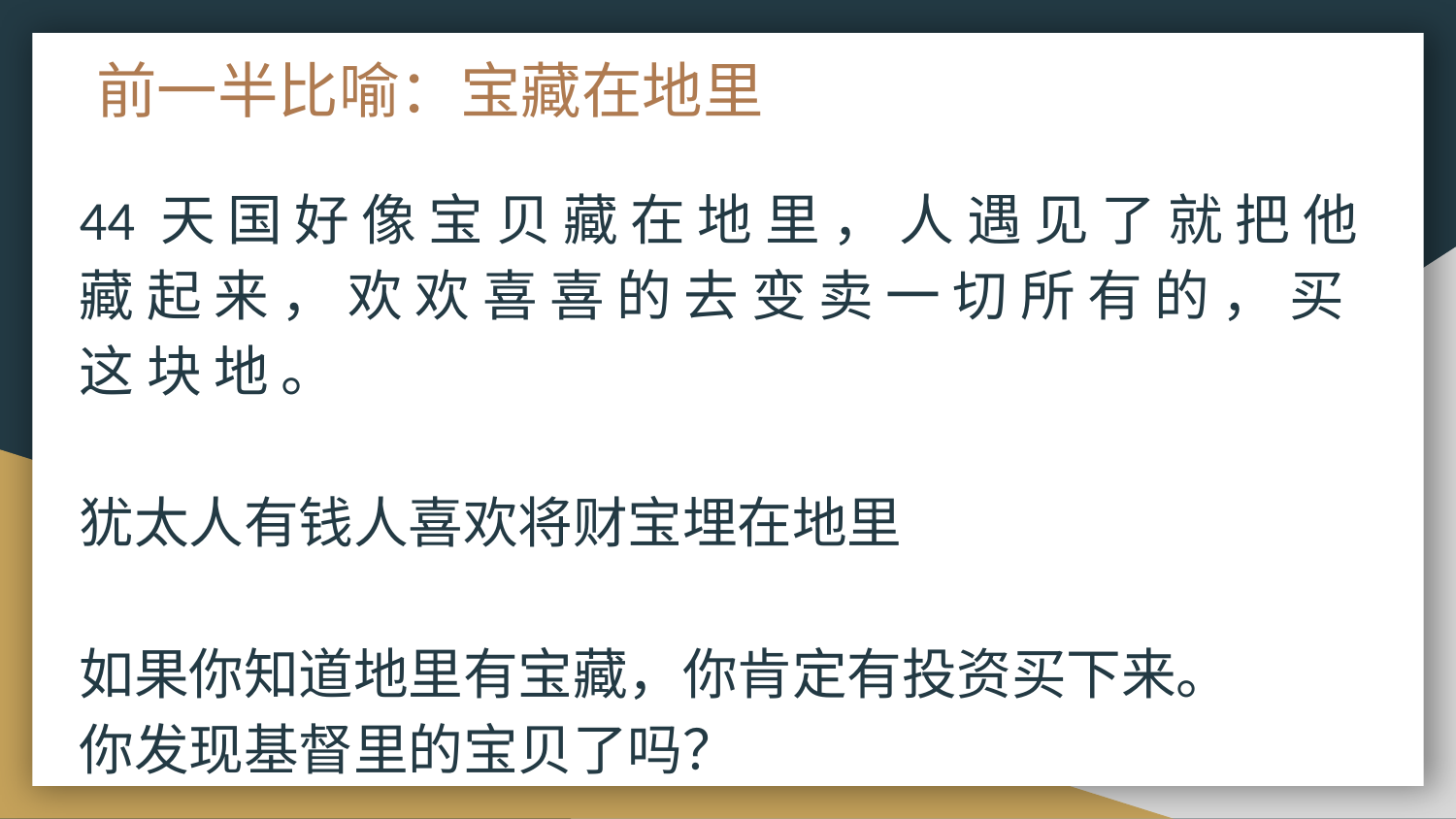

# 前一半比喻：宝藏在地里
44 天 国 好 像 宝 贝 藏 在 地 里 ， 人 遇 见 了 就 把 他 藏 起 来 ， 欢 欢 喜 喜 的 去 变 卖 一 切 所 有 的 ， 买 这 块 地 。

犹太人有钱人喜欢将财宝埋在地里

如果你知道地里有宝藏，你肯定有投资买下来。
你发现基督里的宝贝了吗？